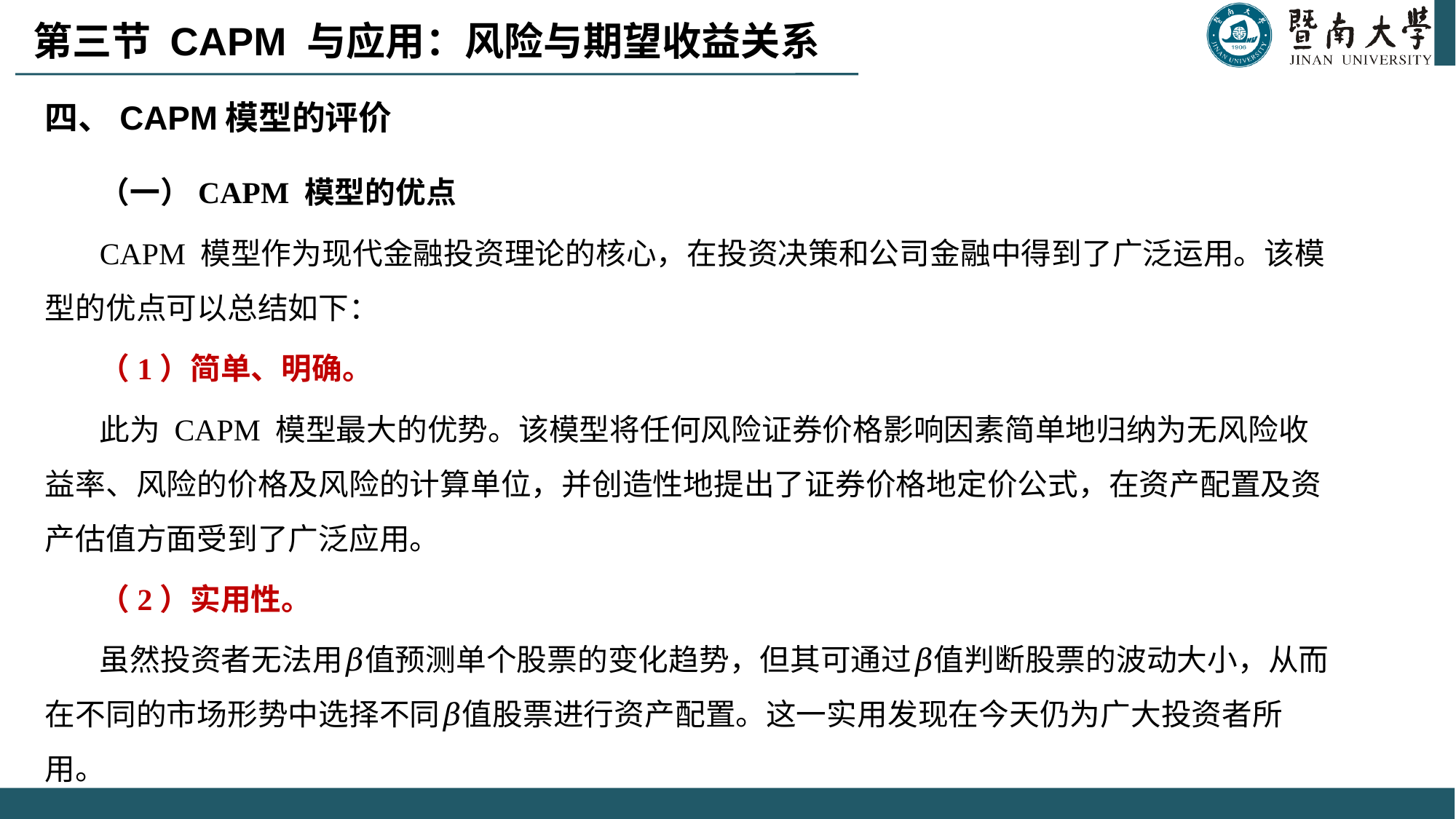

第三节 CAPM 与应用：风险与期望收益关系

# 四、CAPM模型的评价
（一）CAPM 模型的优点
CAPM 模型作为现代金融投资理论的核心，在投资决策和公司金融中得到了广泛运用。该模型的优点可以总结如下：
（1）简单、明确。
此为 CAPM 模型最大的优势。该模型将任何风险证券价格影响因素简单地归纳为无风险收益率、风险的价格及风险的计算单位，并创造性地提出了证券价格地定价公式，在资产配置及资产估值方面受到了广泛应用。
（2）实用性。
虽然投资者无法用𝛽值预测单个股票的变化趋势，但其可通过𝛽值判断股票的波动大小，从而在不同的市场形势中选择不同𝛽值股票进行资产配置。这一实用发现在今天仍为广大投资者所用。